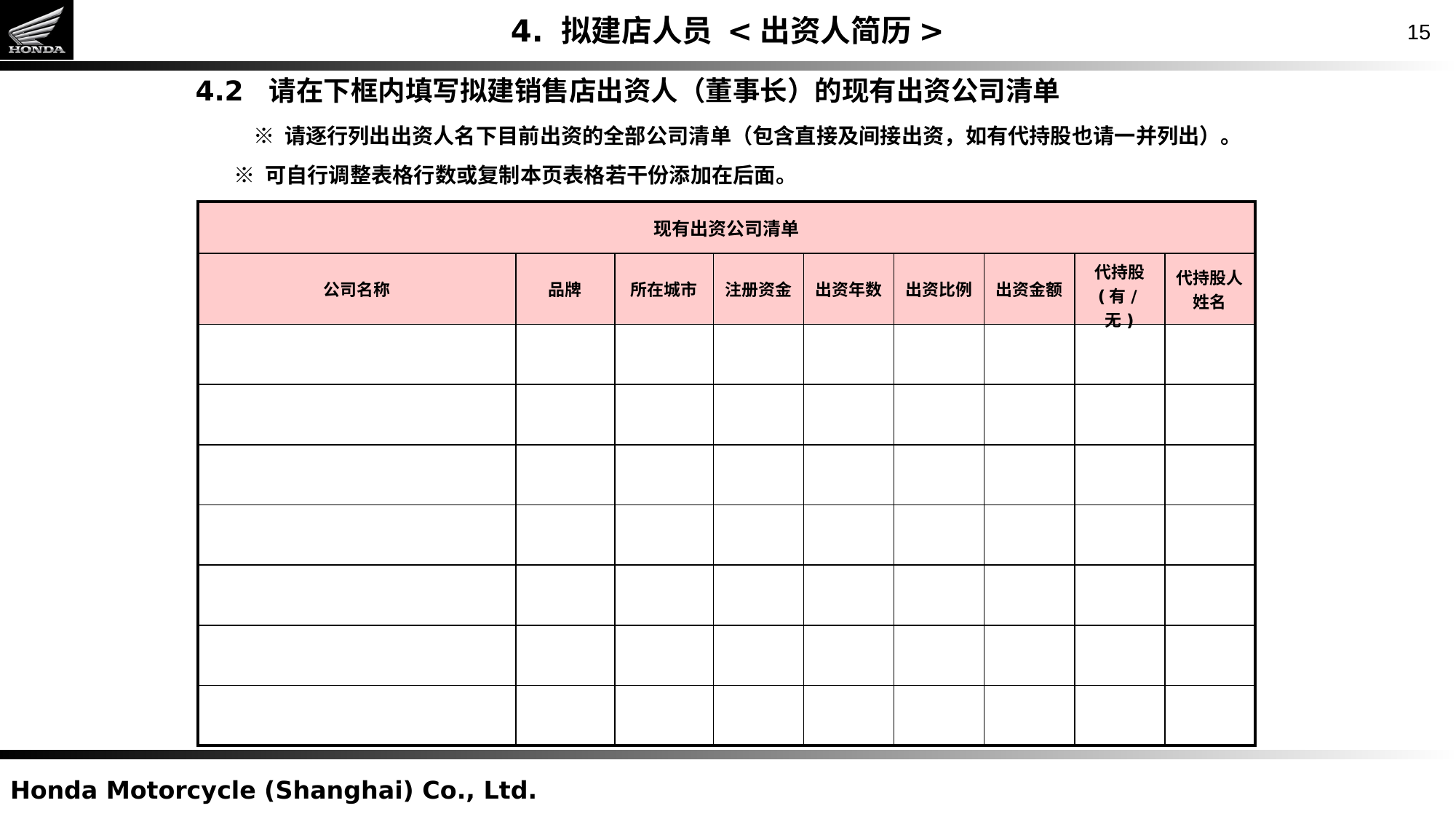

4. 拟建店人员 <出资人简历>
4.2  请在下框内填写拟建销售店出资人（董事长）的现有出资公司清单
※ 请逐行列出出资人名下目前出资的全部公司清单（包含直接及间接出资，如有代持股也请一并列出）。
※ 可自行调整表格行数或复制本页表格若干份添加在后面。
| 现有出资公司清单 |  |  |  |  |  |  |  |  |
| --- | --- | --- | --- | --- | --- | --- | --- | --- |
| 公司名称 | 品牌 | 所在城市 | 注册资金 | 出资年数 | 出资比例 | 出资金额 | 代持股 (有/无) | 代持股人 姓名 |
|  |  |  |  |  |  |  |  |  |
|  |  |  |  |  |  |  |  |  |
|  |  |  |  |  |  |  |  |  |
|  |  |  |  |  |  |  |  |  |
|  |  |  |  |  |  |  |  |  |
|  |  |  |  |  |  |  |  |  |
|  |  |  |  |  |  |  |  |  |